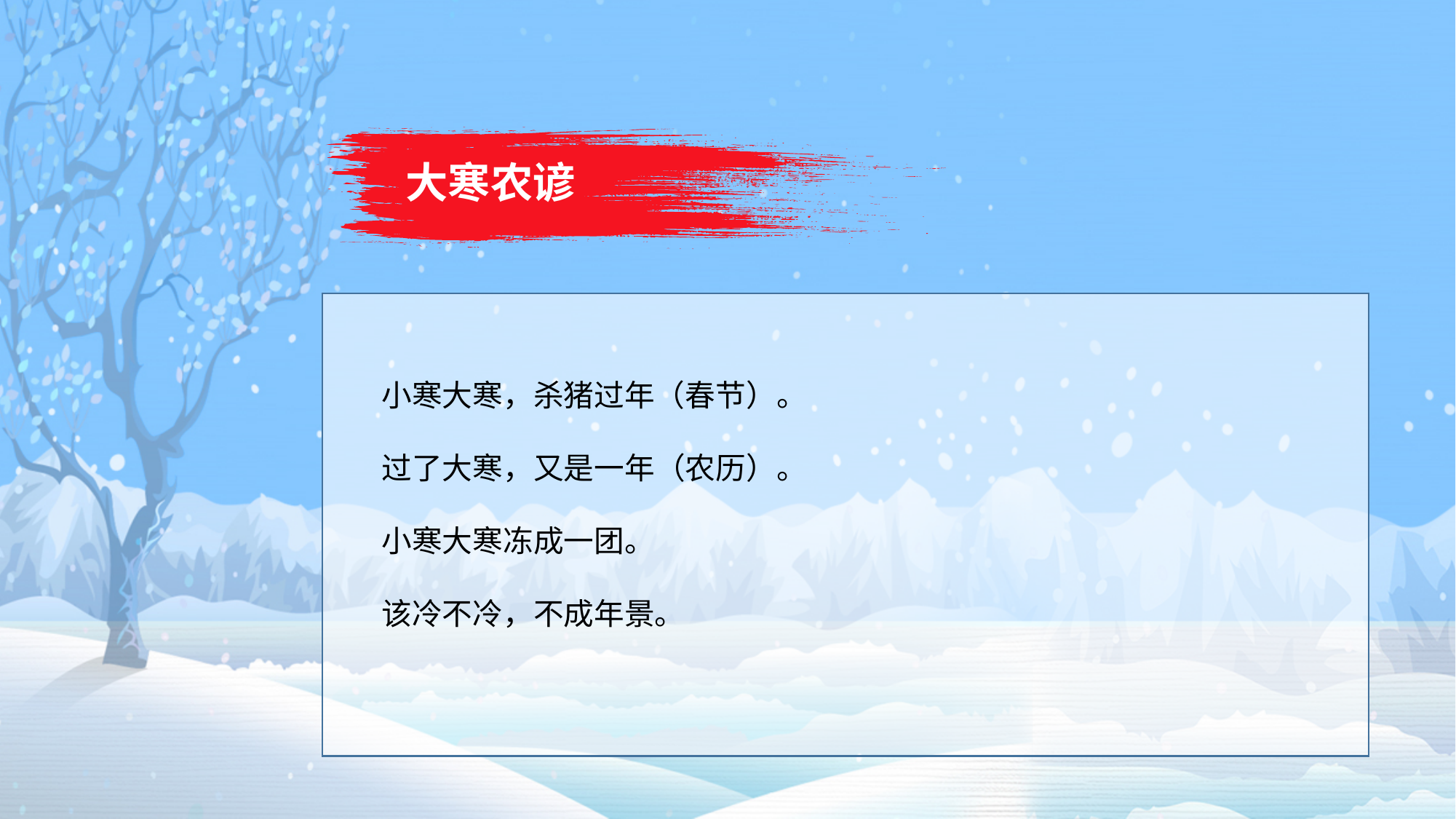

大寒农谚

小寒大寒，杀猪过年（春节）。
过了大寒，又是一年（农历）。
小寒大寒冻成一团。
该冷不冷，不成年景。